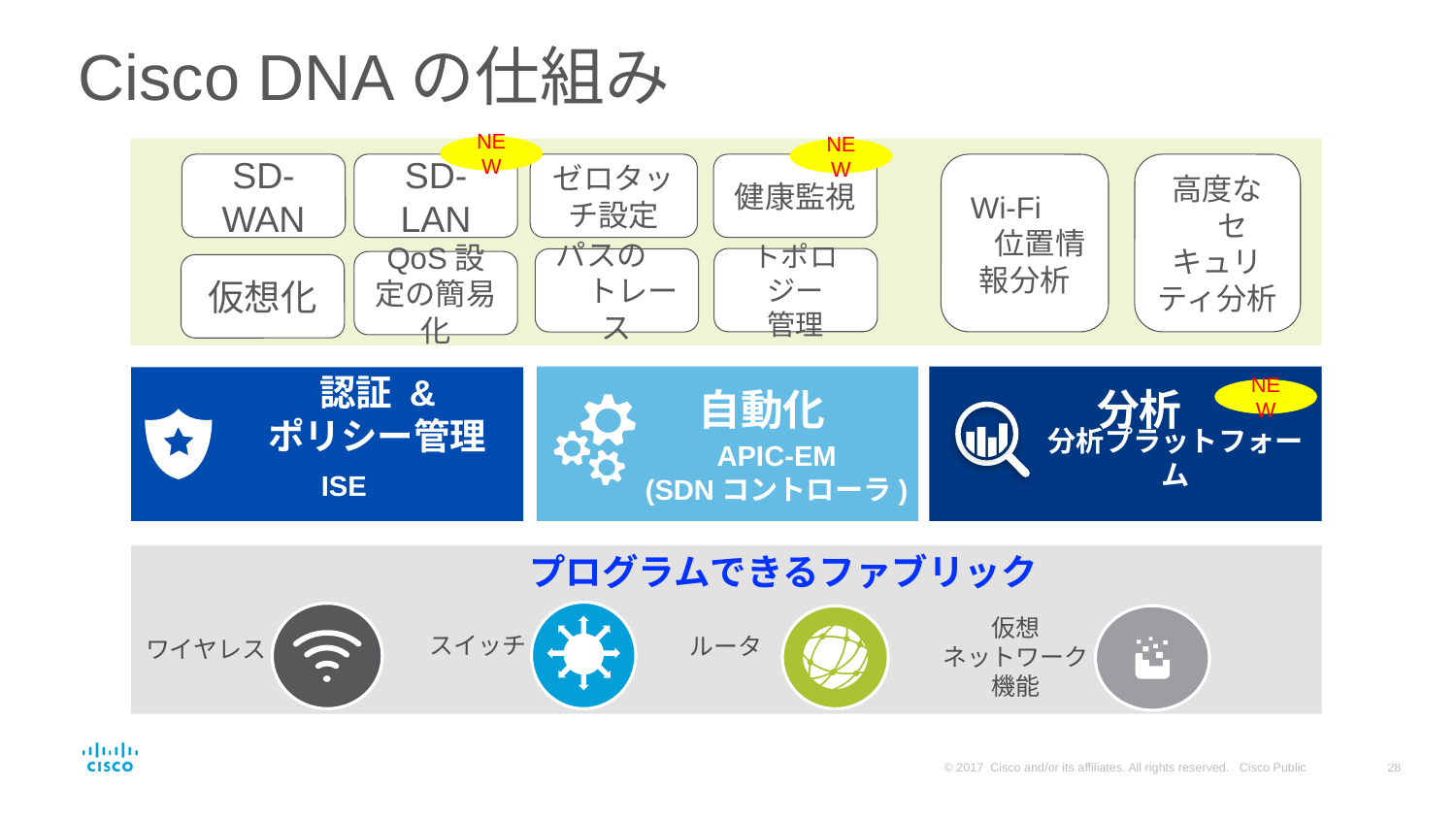

# Cisco DNAの仕組み
NEW

NEW
SD-WAN
SD-LAN
ゼロタッチ設定
健康監視
Wi-Fi　　位置情報分析
高度な　セキュリティ分析
トポロジー
管理
パスの　　トレース
QoS設定の簡易化
仮想化
認証 &
ポリシー管理

分析
自動化
NEW

ISE
APIC-EM
(SDNコントローラ)
分析プラットフォーム
プログラムできるファブリック

仮想
ネットワーク
機能

スイッチ
ルータ
ワイヤレス